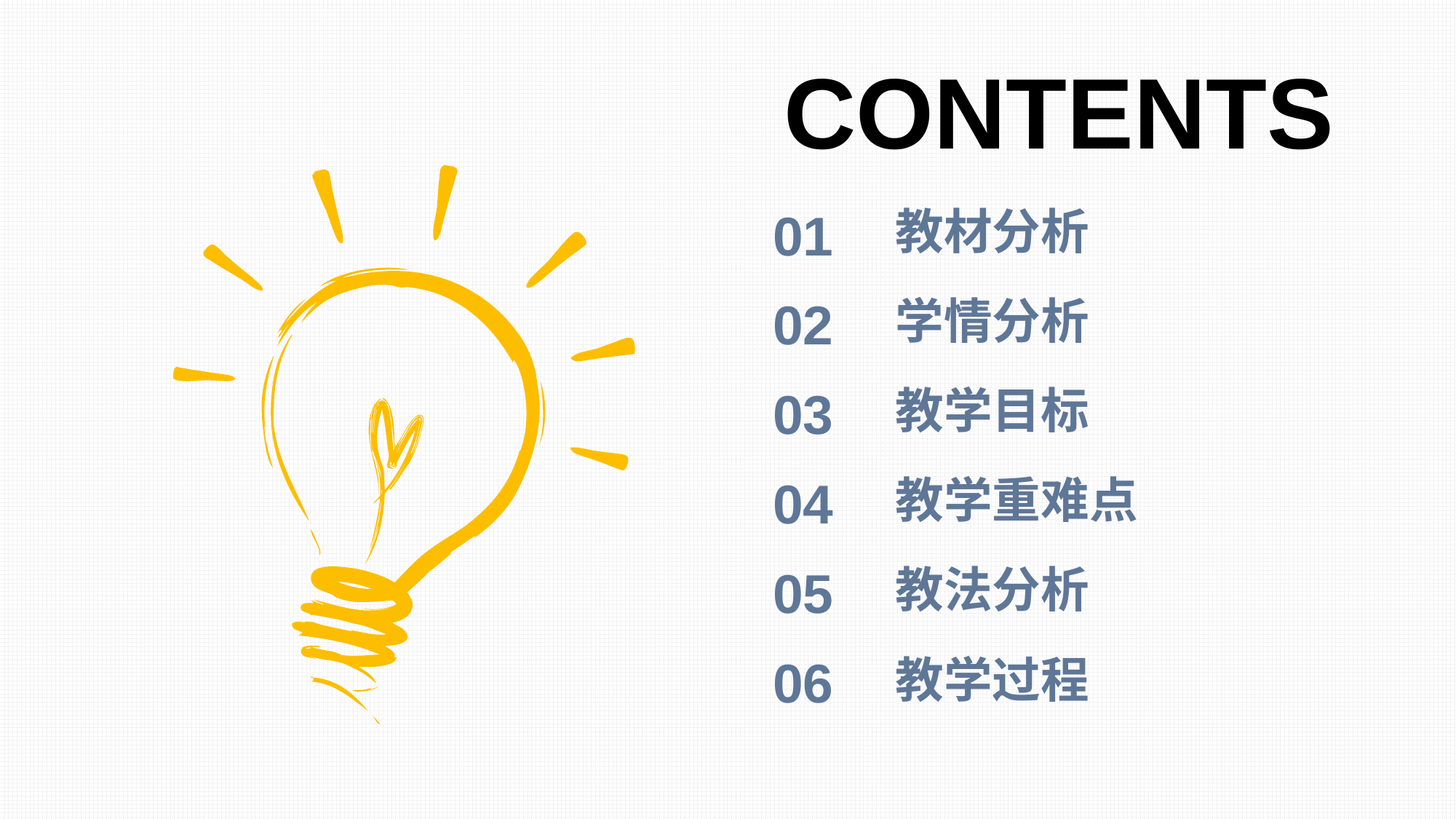

CONTENTS

01
教材分析
02
学情分析
03
教学目标
04
教学重难点
05
教法分析
06
教学过程